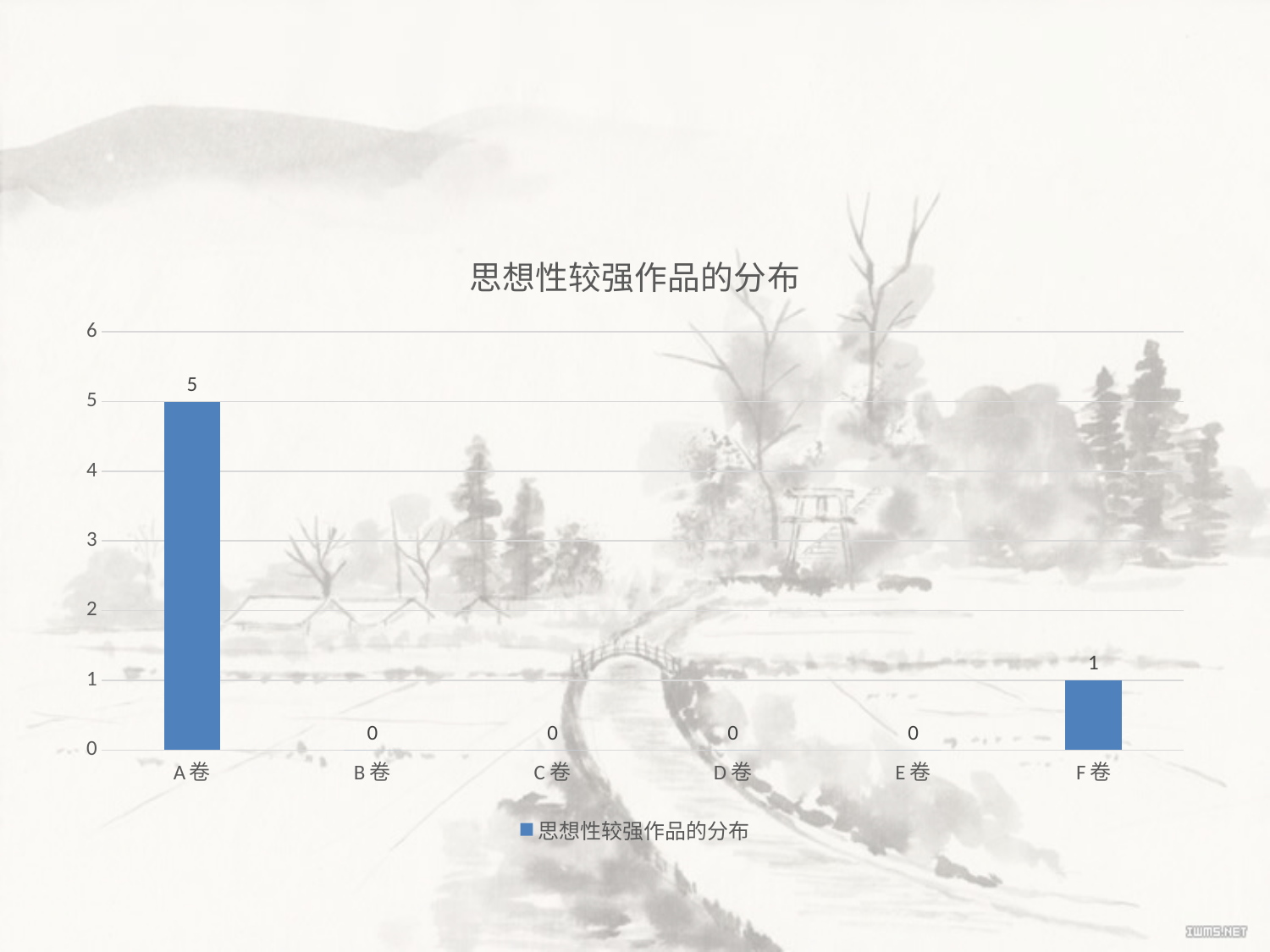

#

### Chart:

| Category | 思想性较强作品的分布 |
|---|---|
| A卷 | 5.0 |
| B卷 | 0.0 |
| C卷 | 0.0 |
| D卷 | 0.0 |
| E卷 | 0.0 |
| F卷 | 1.0 |